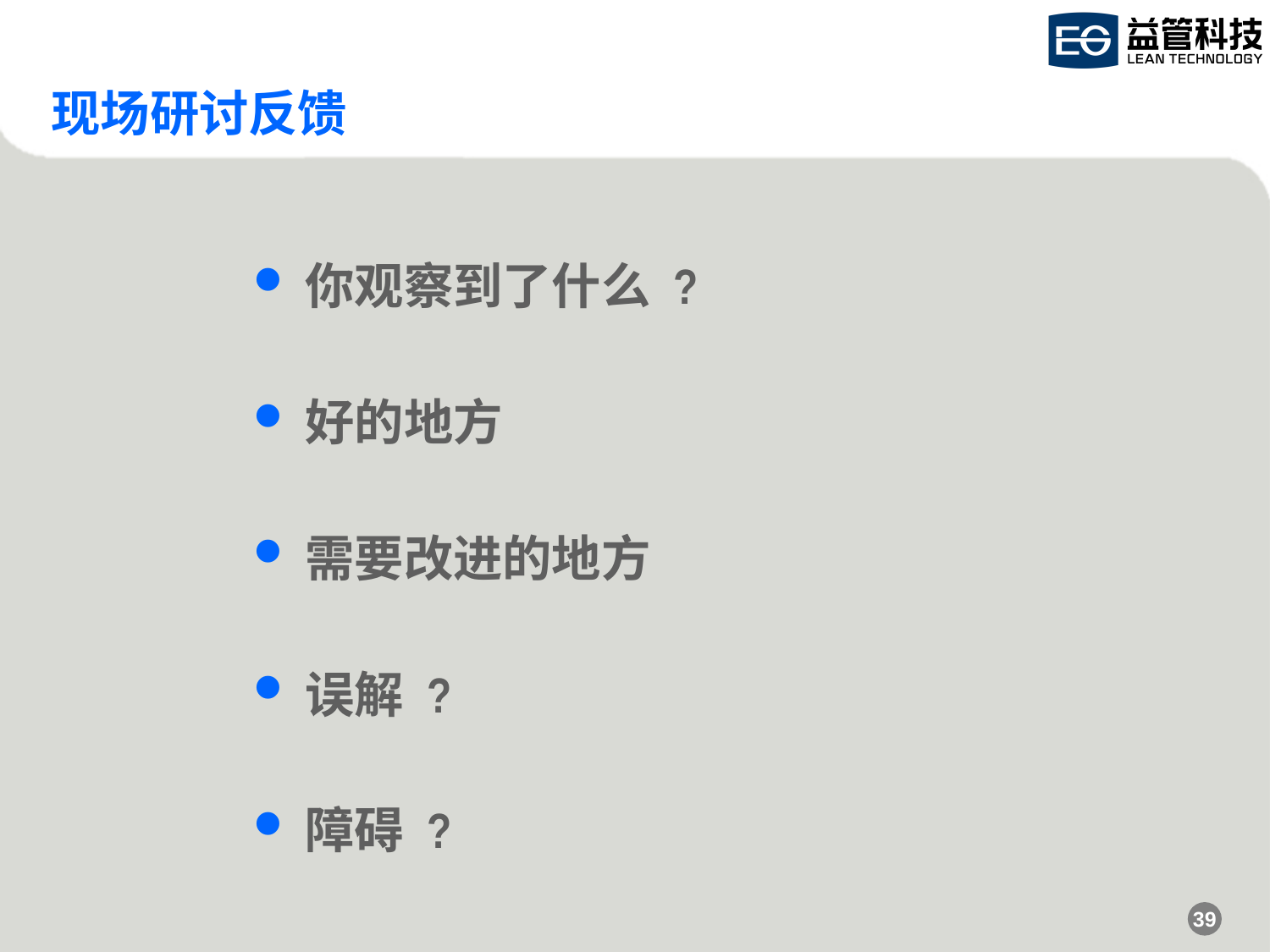

# 现场研讨反馈
你观察到了什么 ?

好的地方

需要改进的地方

误解 ?

障碍 ?